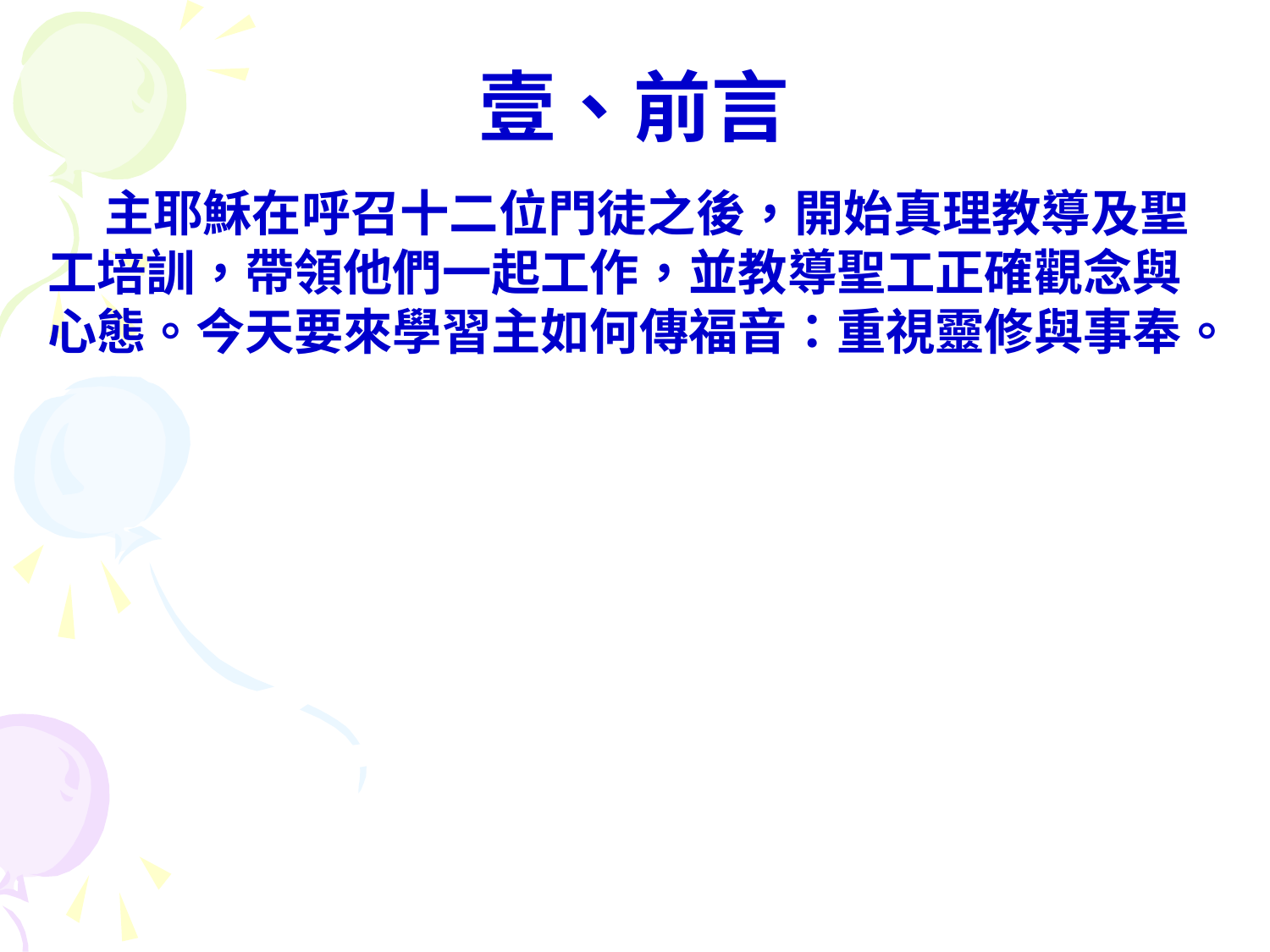

# 壹、前言
    主耶穌在呼召十二位門徒之後，開始真理教導及聖工培訓，帶領他們一起工作，並教導聖工正確觀念與心態。今天要來學習主如何傳福音：重視靈修與事奉。